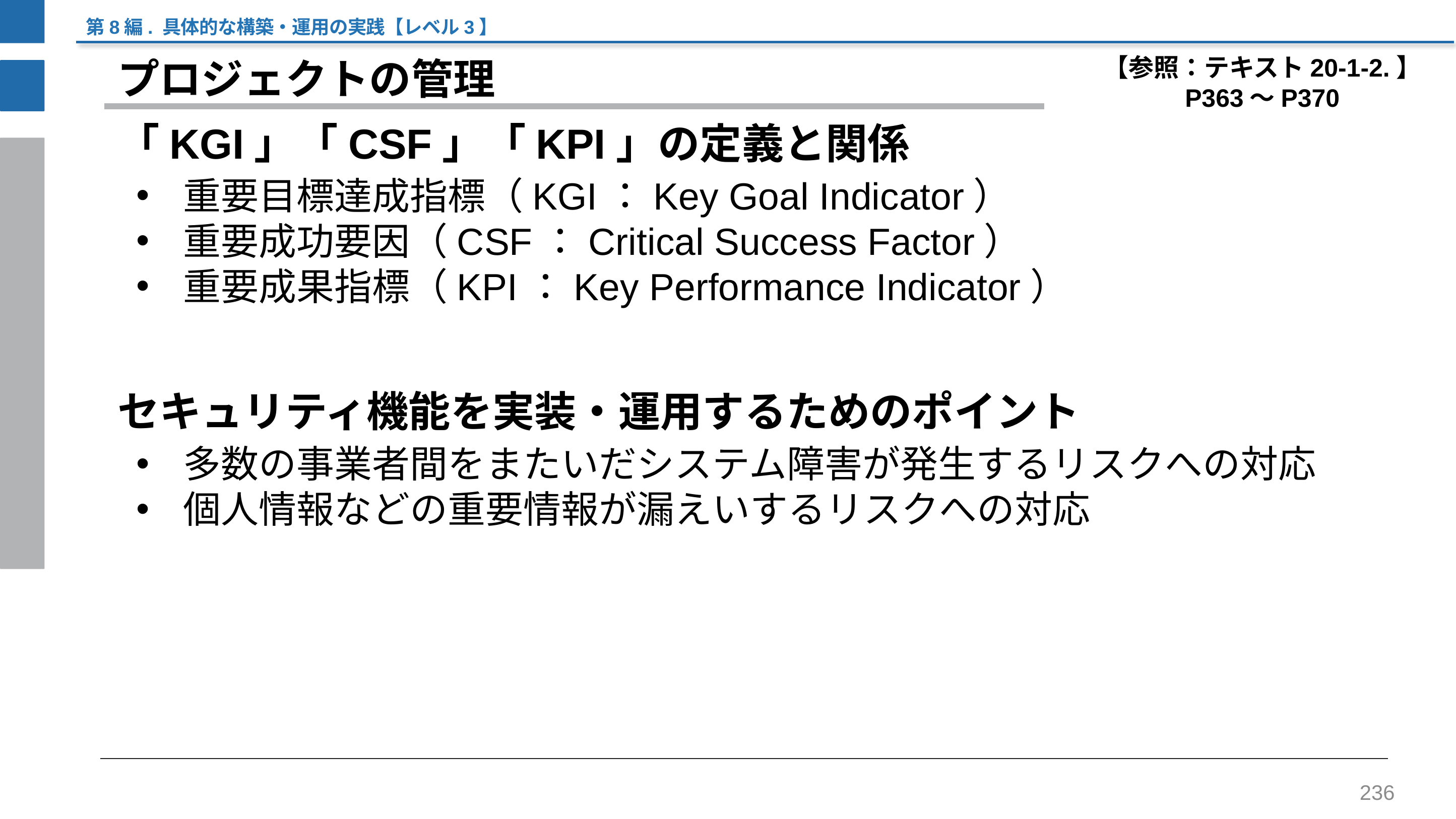

第8編. 具体的な構築・運用の実践【レベル3】
【参照：テキスト20-1-2.】
P363～P370
プロジェクトの管理
「KGI」「CSF」「KPI」の定義と関係
重要目標達成指標（KGI：Key Goal Indicator）
重要成功要因（CSF：Critical Success Factor）
重要成果指標（KPI：Key Performance Indicator）
セキュリティ機能を実装・運用するためのポイント
多数の事業者間をまたいだシステム障害が発生するリスクへの対応
個人情報などの重要情報が漏えいするリスクへの対応
236